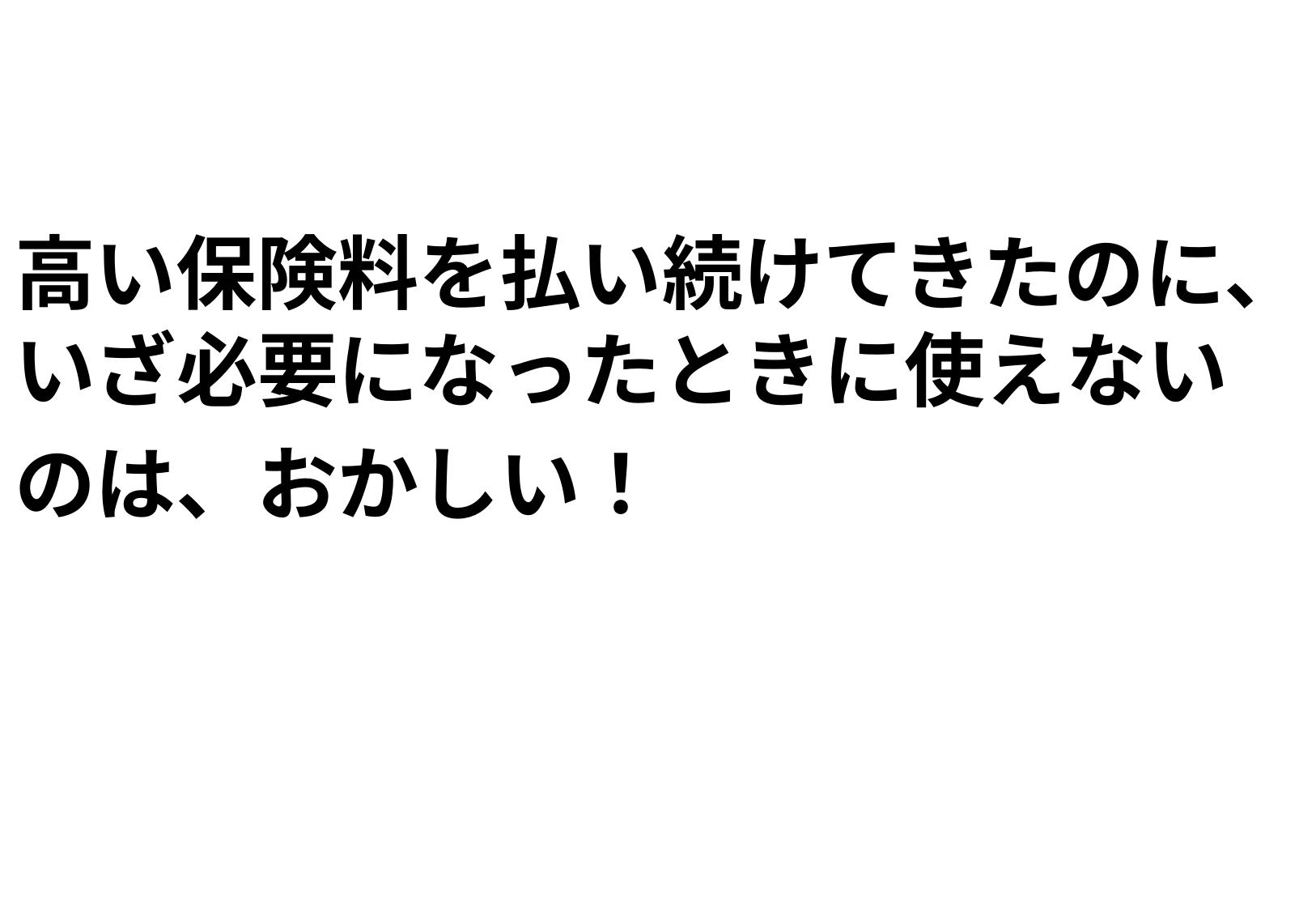

高い保険料を払い続けてきたのに、いざ必要になったときに使えない
のは、おかしい！